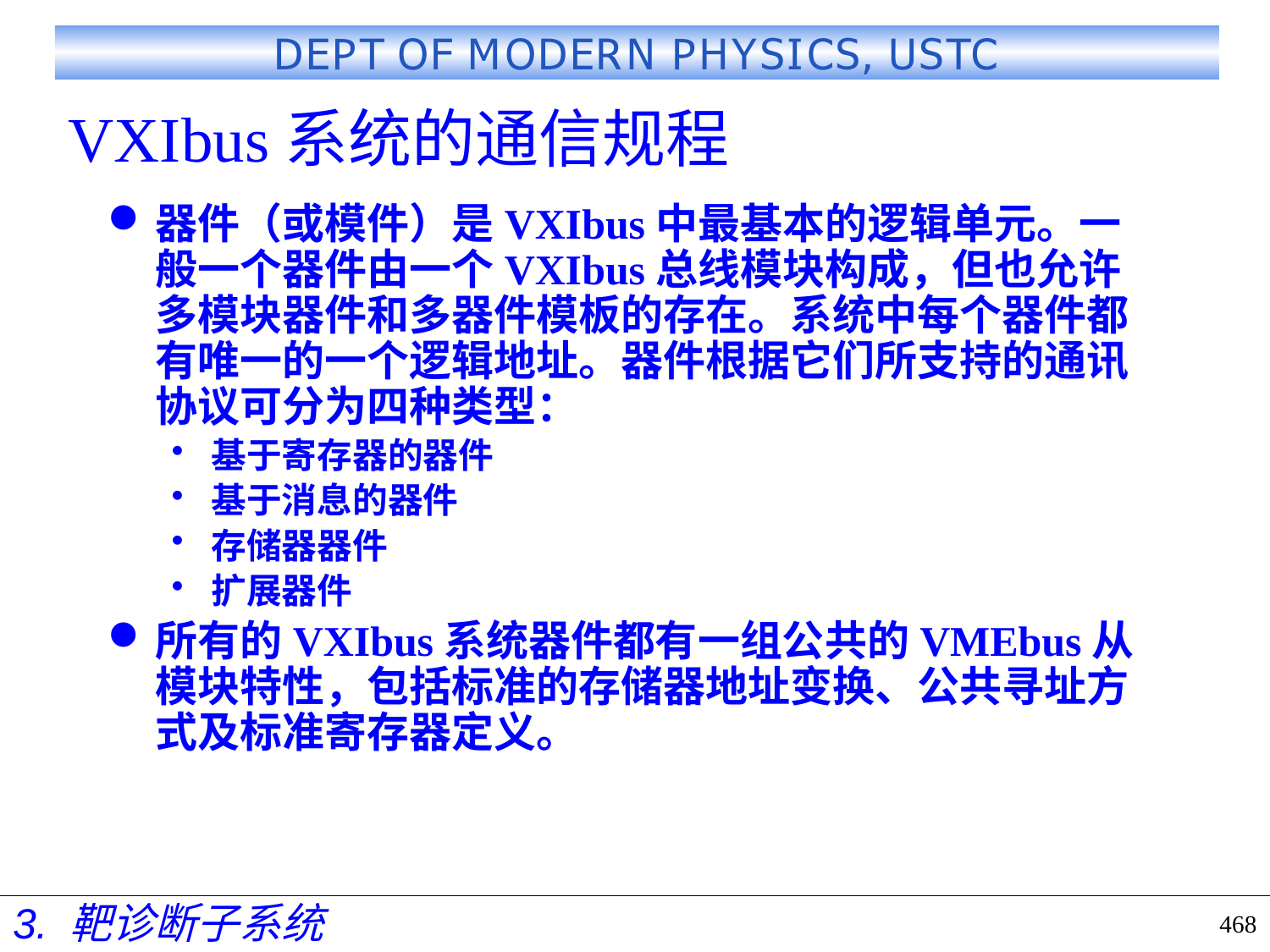

# VXIbus系统的通信规程
器件（或模件）是VXIbus中最基本的逻辑单元。一般一个器件由一个VXIbus总线模块构成，但也允许多模块器件和多器件模板的存在。系统中每个器件都有唯一的一个逻辑地址。器件根据它们所支持的通讯协议可分为四种类型：
基于寄存器的器件
基于消息的器件
存储器器件
扩展器件
所有的VXIbus系统器件都有一组公共的VMEbus从模块特性，包括标准的存储器地址变换、公共寻址方式及标准寄存器定义。
3. 靶诊断子系统
468